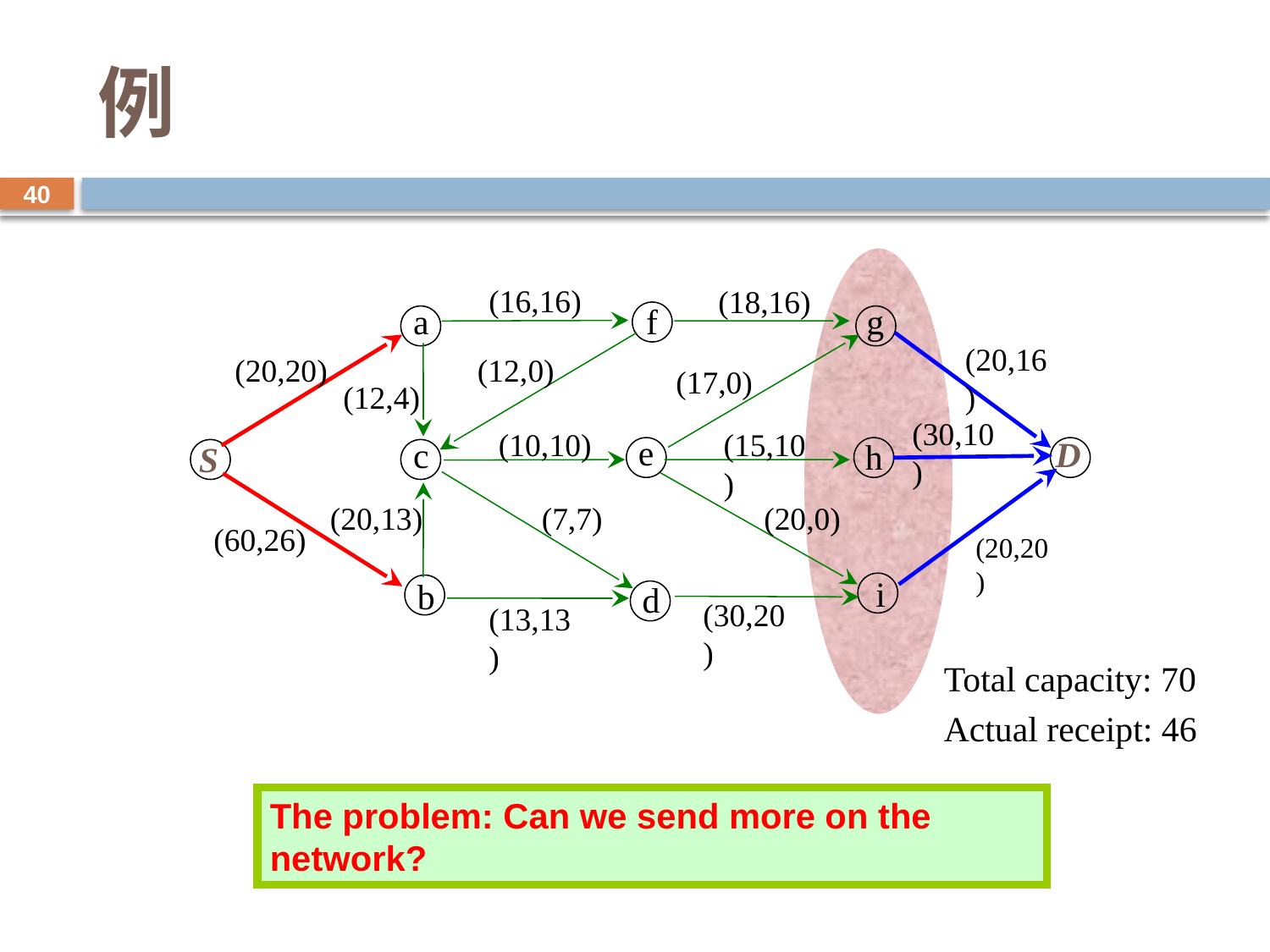

# 例
40

(16,16)
(18,16)
g
a
f

(20,16)

(20,20)
(12,0)
(17,0)
(12,4)
(30,10)
(10,10)
(15,10)
e
D
c
h
S

(20,13)
(7,7)
(20,0)
(60,26)
(20,20)
i
b
d

(30,20)
(13,13)

Total capacity: 70
Actual receipt: 46
The problem: Can we send more on the network?